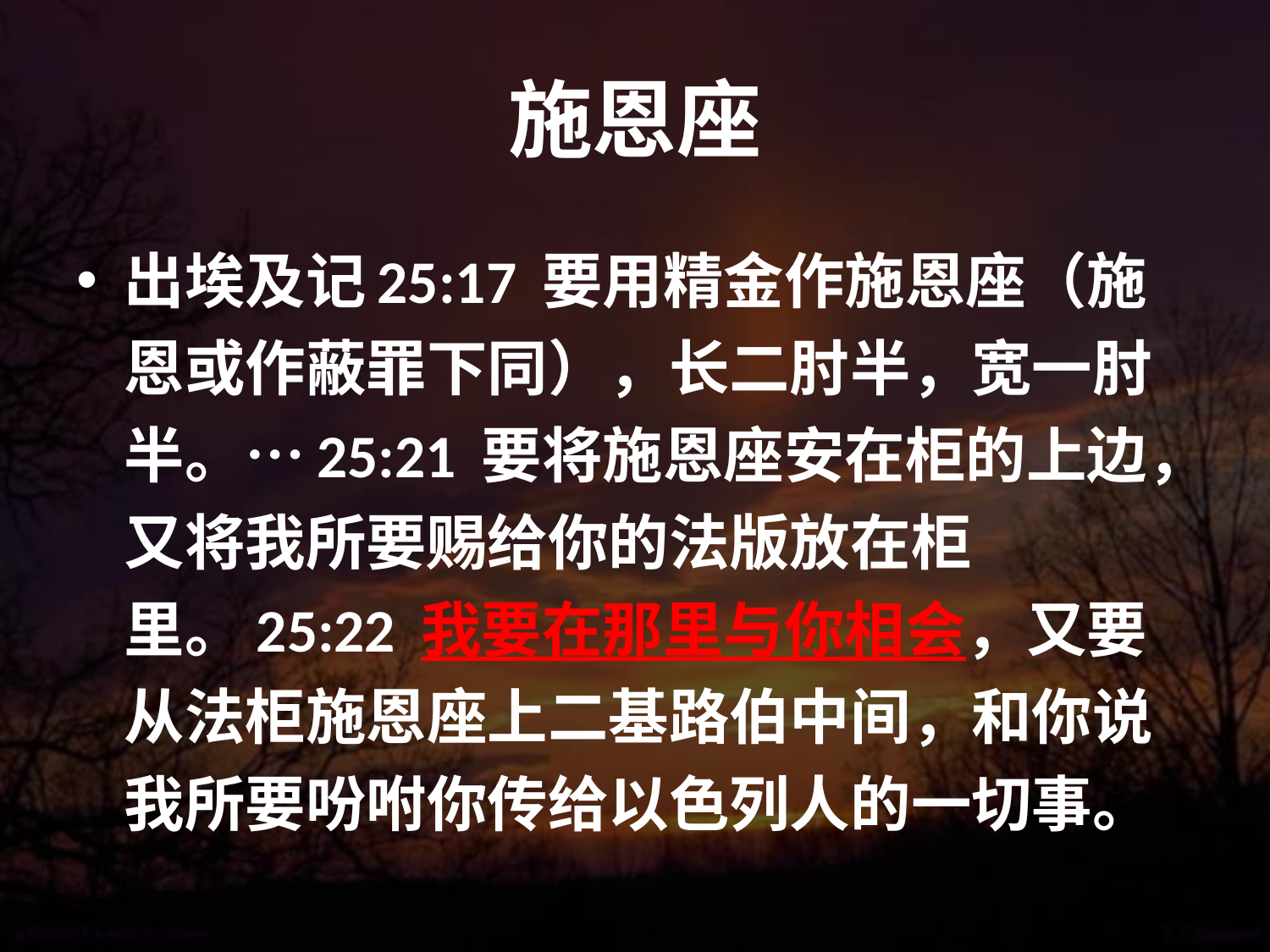

# 施恩座
出埃及记25:17 要用精金作施恩座（施恩或作蔽罪下同），长二肘半，宽一肘半。…25:21 要将施恩座安在柜的上边，又将我所要赐给你的法版放在柜里。25:22 我要在那里与你相会，又要从法柜施恩座上二基路伯中间，和你说我所要吩咐你传给以色列人的一切事。